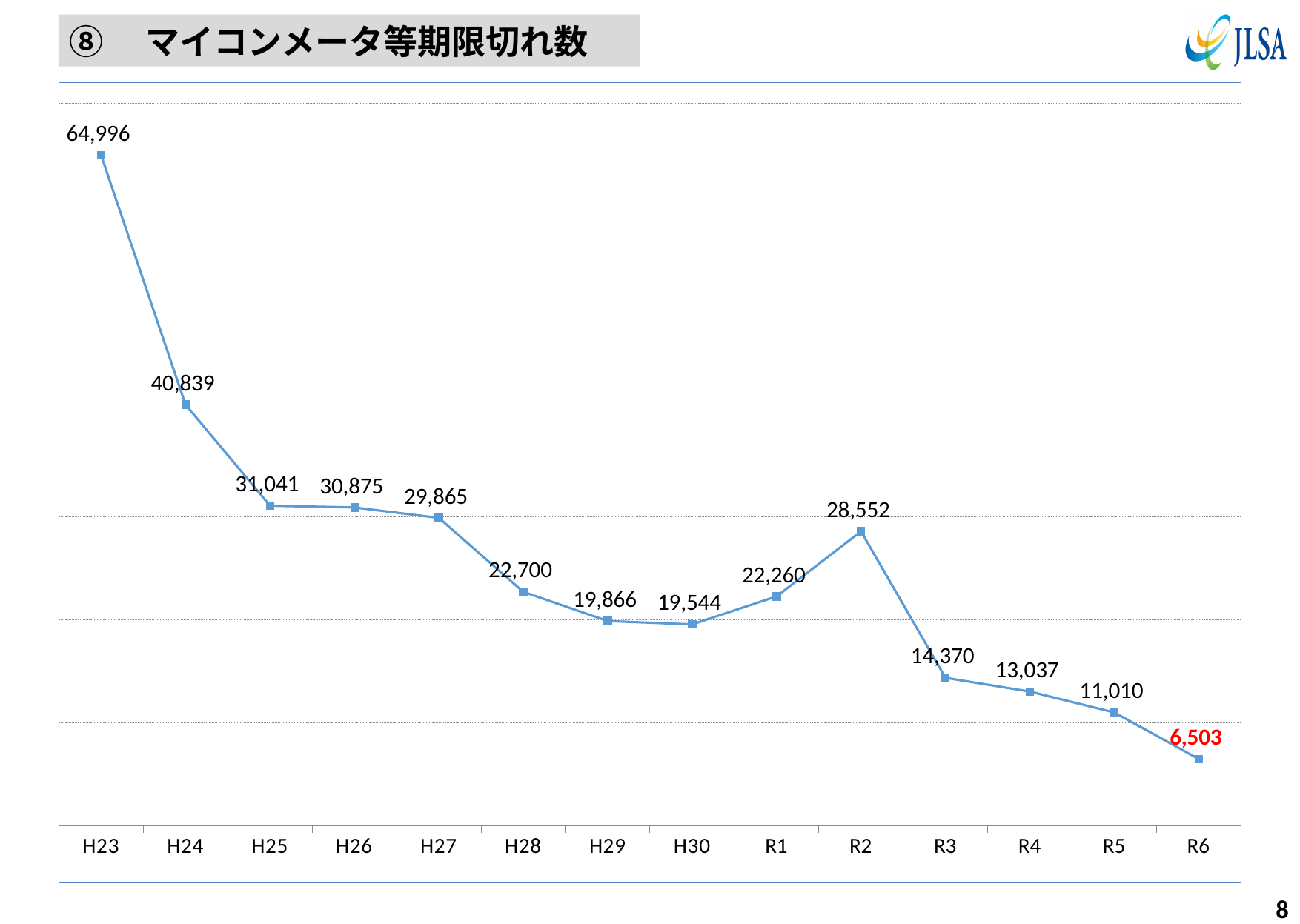

⑧　マイコンメータ等期限切れ数

### Chart

| Category | マイコンメータ等期限切れ |
|---|---|
| H23 | 64996.0 |
| H24 | 40839.0 |
| H25 | 31041.0 |
| H26 | 30875.0 |
| H27 | 29865.0 |
| H28 | 22700.0 |
| H29 | 19866.0 |
| H30 | 19544.0 |
| R1 | 22260.0 |
| R2 | 28552.0 |
| R3 | 14370.0 |
| R4 | 13037.0 |
| R5 | 11010.0 |
| R6 | 6503.0 |
8